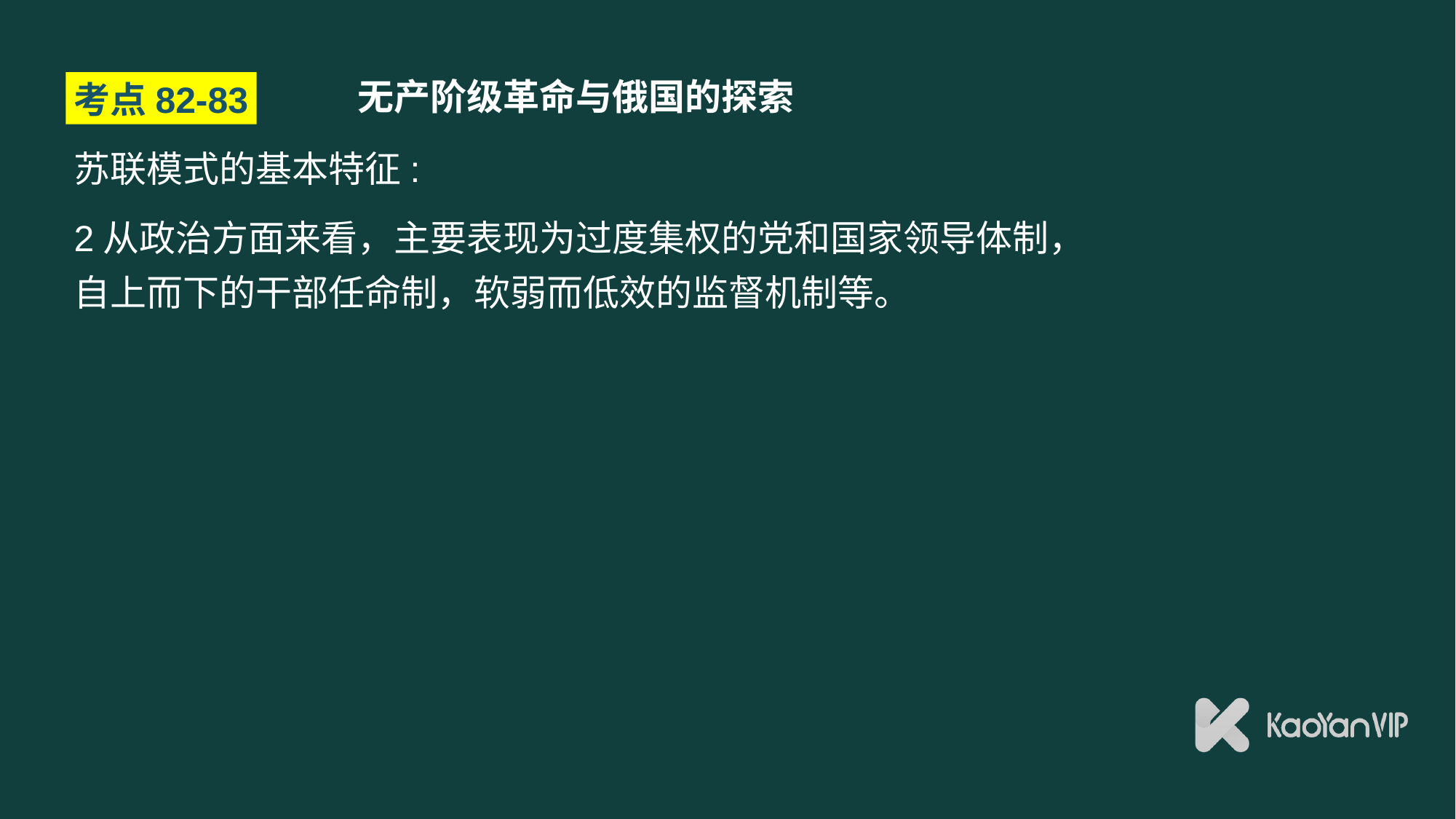

# 无产阶级革命与俄国的探索
考点82-83
苏联模式的基本特征:
2从政治方面来看，主要表现为过度集权的党和国家领导体制，自上而下的干部任命制，软弱而低效的监督机制等。